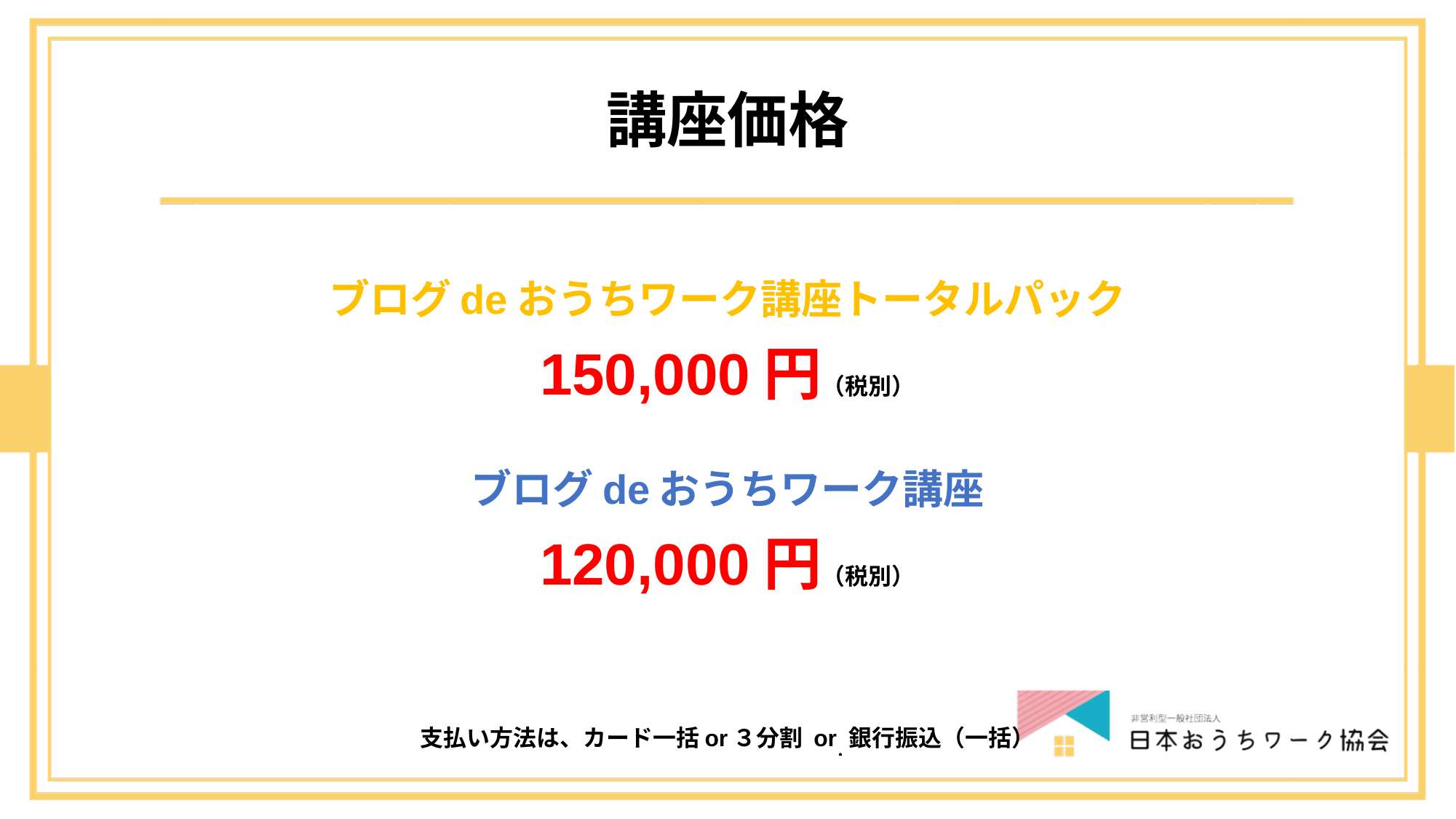

# 講座価格

ブログdeおうちワーク講座トータルパック
150,000円（税別）

ブログdeおうちワーク講座
120,000円（税別）

支払い方法は、カード一括or３分割 or 銀行振込（一括）